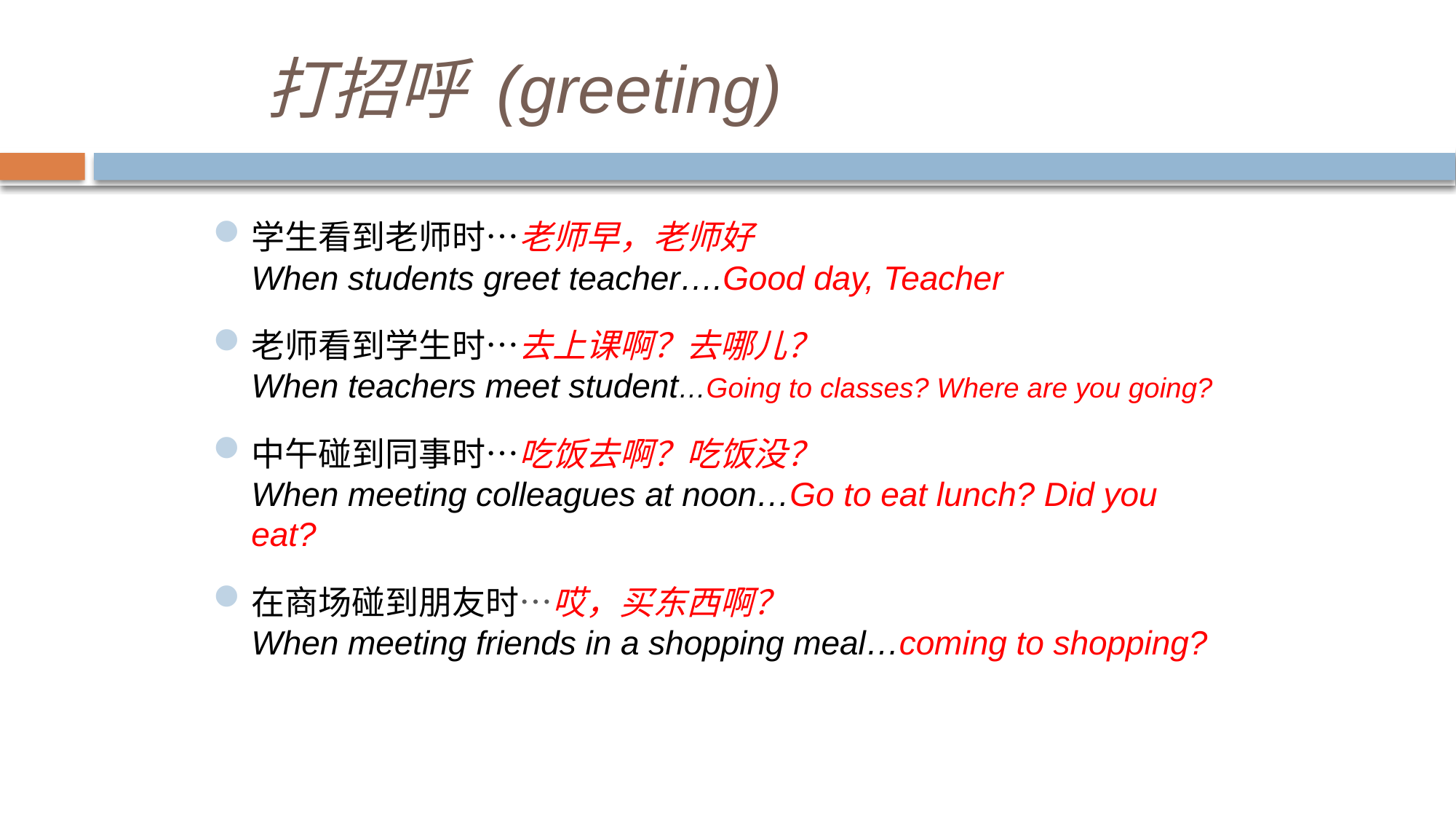

# 打招呼 (greeting)
学生看到老师时…老师早，老师好
When students greet teacher….Good day, Teacher
老师看到学生时…去上课啊？去哪儿？
When teachers meet student…Going to classes? Where are you going?
中午碰到同事时…吃饭去啊？吃饭没？
When meeting colleagues at noon…Go to eat lunch? Did you eat?
在商场碰到朋友时…哎，买东西啊？
When meeting friends in a shopping meal…coming to shopping?